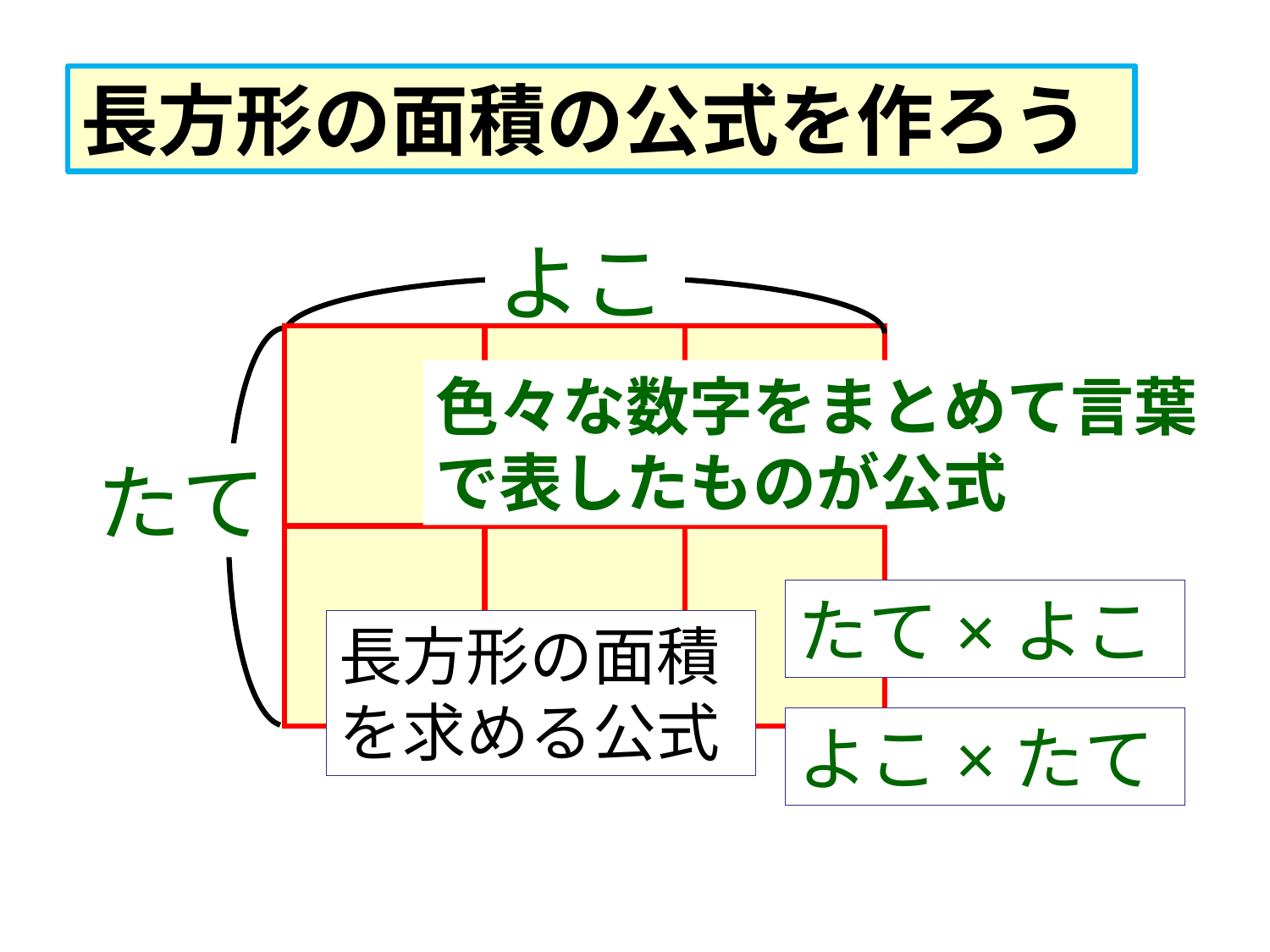

長方形の面積の公式を作ろう
よこ

色々な数字をまとめて言葉で表したものが公式
たて

たて×よこ
長方形の面積を求める公式
よこ×たて